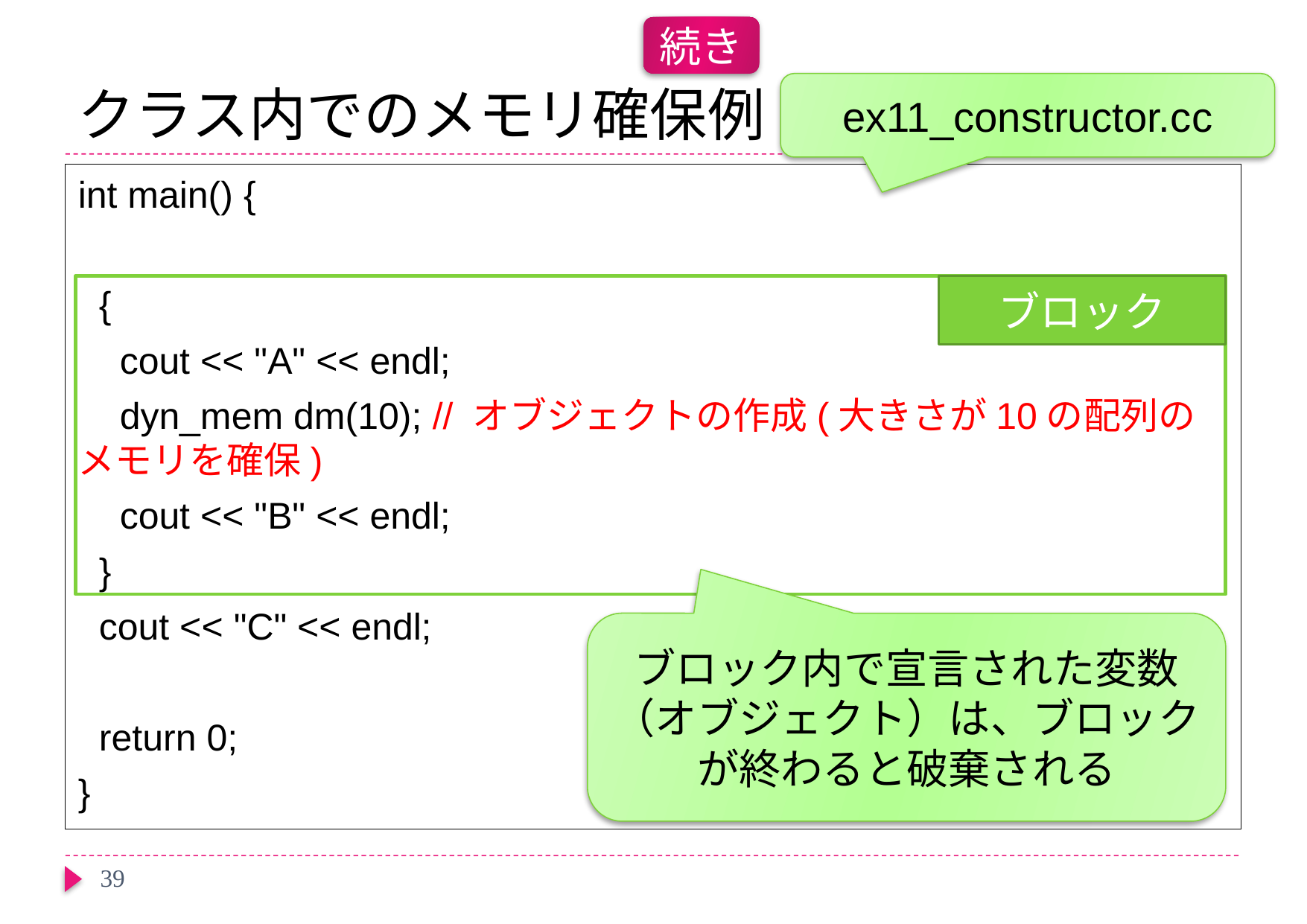

続き
# クラス内でのメモリ確保例
ex11_constructor.cc
int main() {

  {
    cout << "A" << endl;
    dyn_mem dm(10); // オブジェクトの作成(大きさが10の配列のメモリを確保)
    cout << "B" << endl;
  }
  cout << "C" << endl;

  return 0;
}

ブロック
ブロック内で宣言された変数（オブジェクト）は、ブロックが終わると破棄される
39